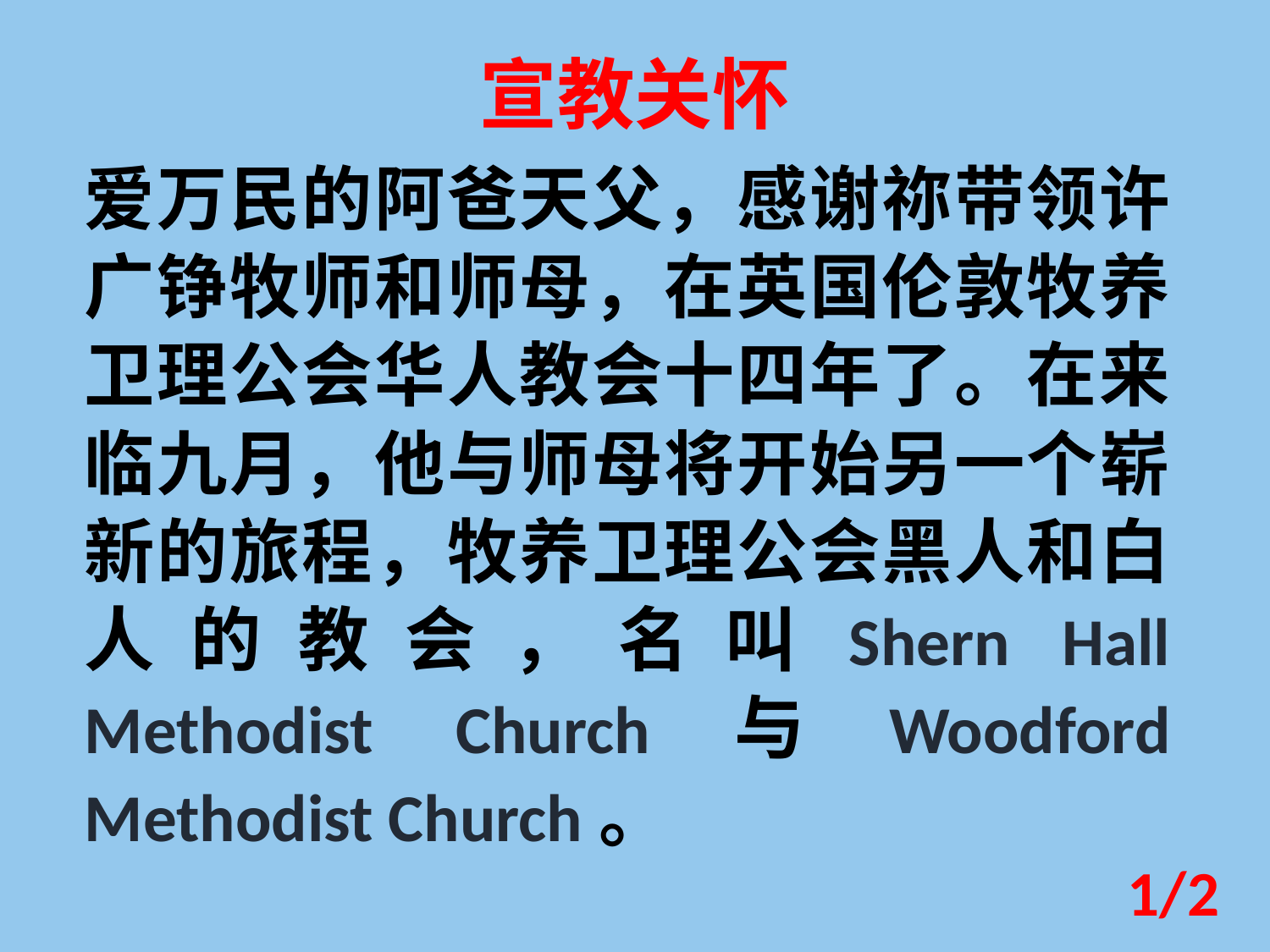

宣教关怀
爱万民的阿爸天父，感谢祢带领许广铮牧师和师母，在英国伦敦牧养卫理公会华人教会十四年了。在来临九月，他与师母将开始另一个崭新的旅程，牧养卫理公会黑人和白人的教会，名叫Shern Hall Methodist Church与Woodford Methodist Church。
1/2